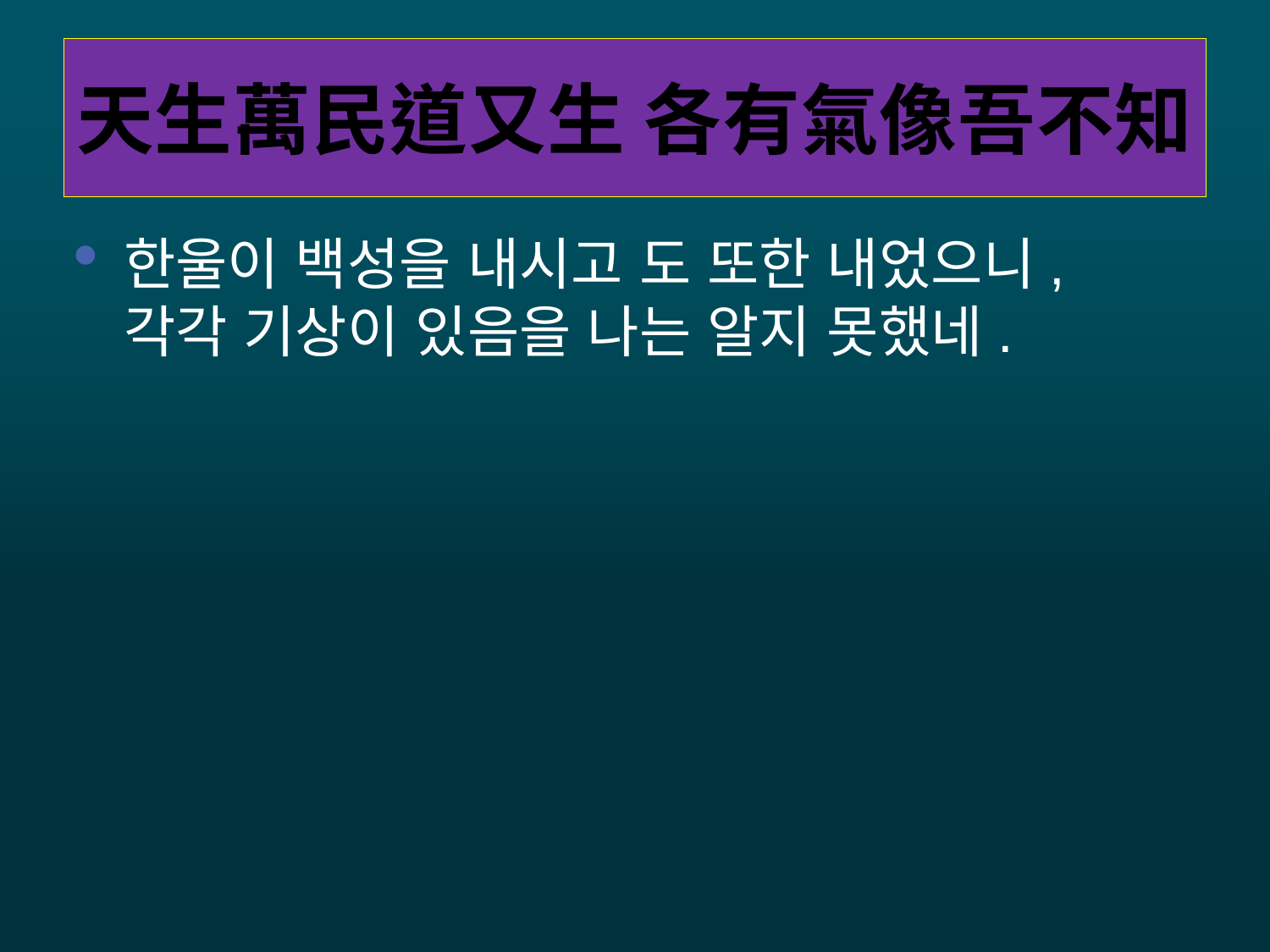

# 天生萬民道又生 各有氣像吾不知
한울이 백성을 내시고 도 또한 내었으니, 각각 기상이 있음을 나는 알지 못했네.